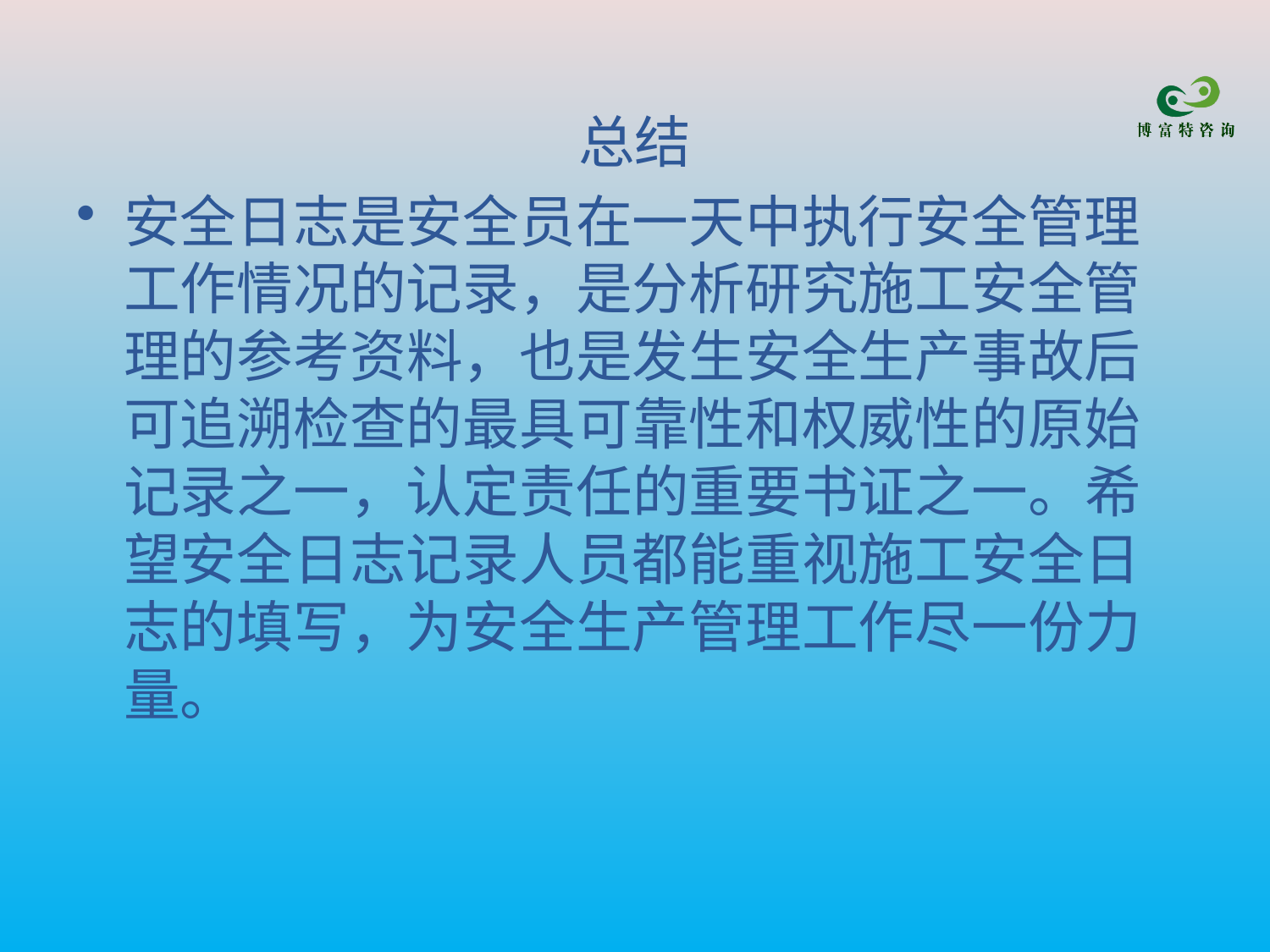

总结
安全日志是安全员在一天中执行安全管理工作情况的记录，是分析研究施工安全管理的参考资料，也是发生安全生产事故后可追溯检查的最具可靠性和权威性的原始记录之一，认定责任的重要书证之一。希望安全日志记录人员都能重视施工安全日志的填写，为安全生产管理工作尽一份力量。